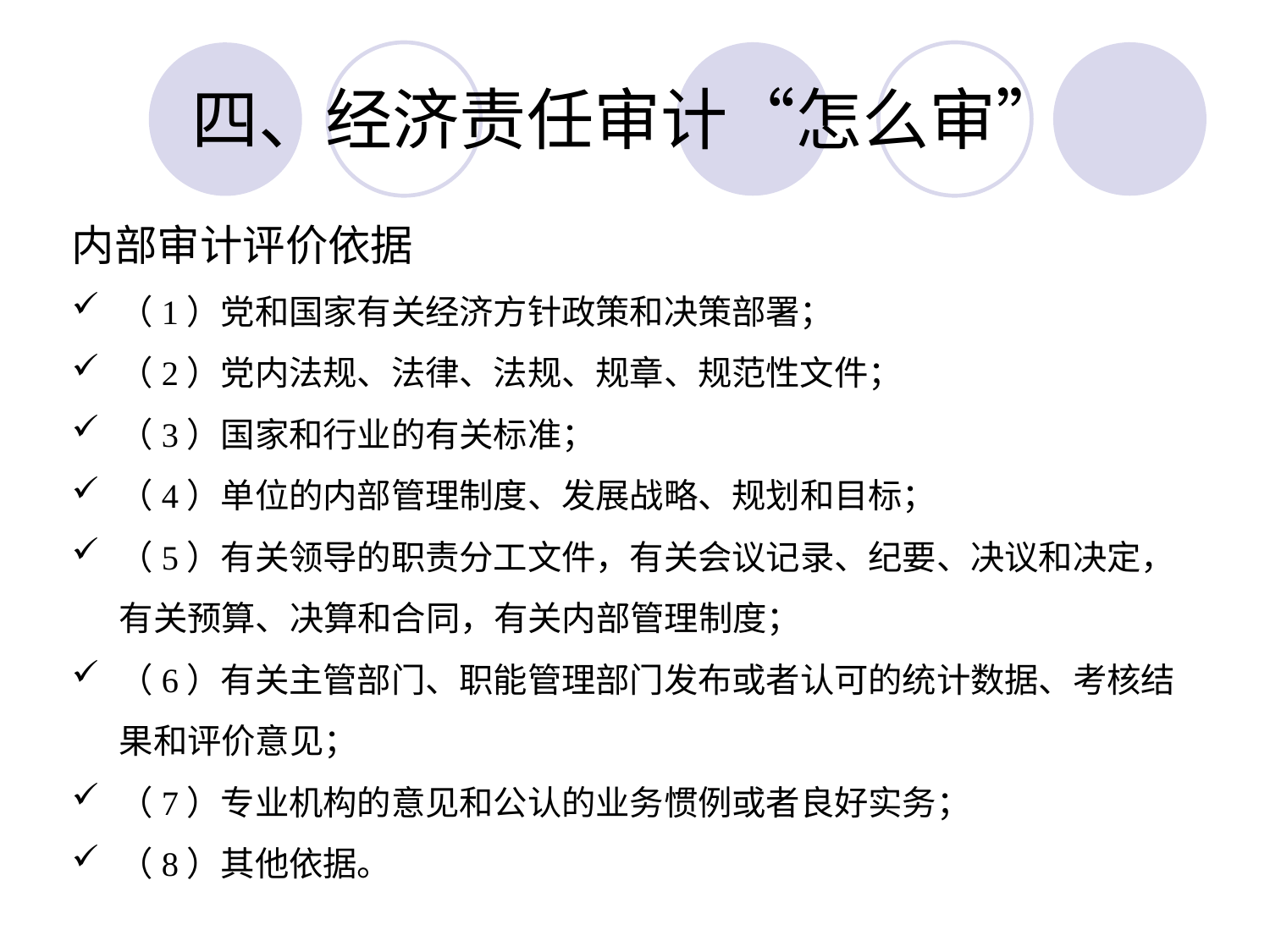

# 四、经济责任审计“怎么审”
内部审计评价依据
（1）党和国家有关经济方针政策和决策部署；
（2）党内法规、法律、法规、规章、规范性文件；
（3）国家和行业的有关标准；
（4）单位的内部管理制度、发展战略、规划和目标；
（5）有关领导的职责分工文件，有关会议记录、纪要、决议和决定，有关预算、决算和合同，有关内部管理制度；
（6）有关主管部门、职能管理部门发布或者认可的统计数据、考核结果和评价意见；
（7）专业机构的意见和公认的业务惯例或者良好实务；
（8）其他依据。